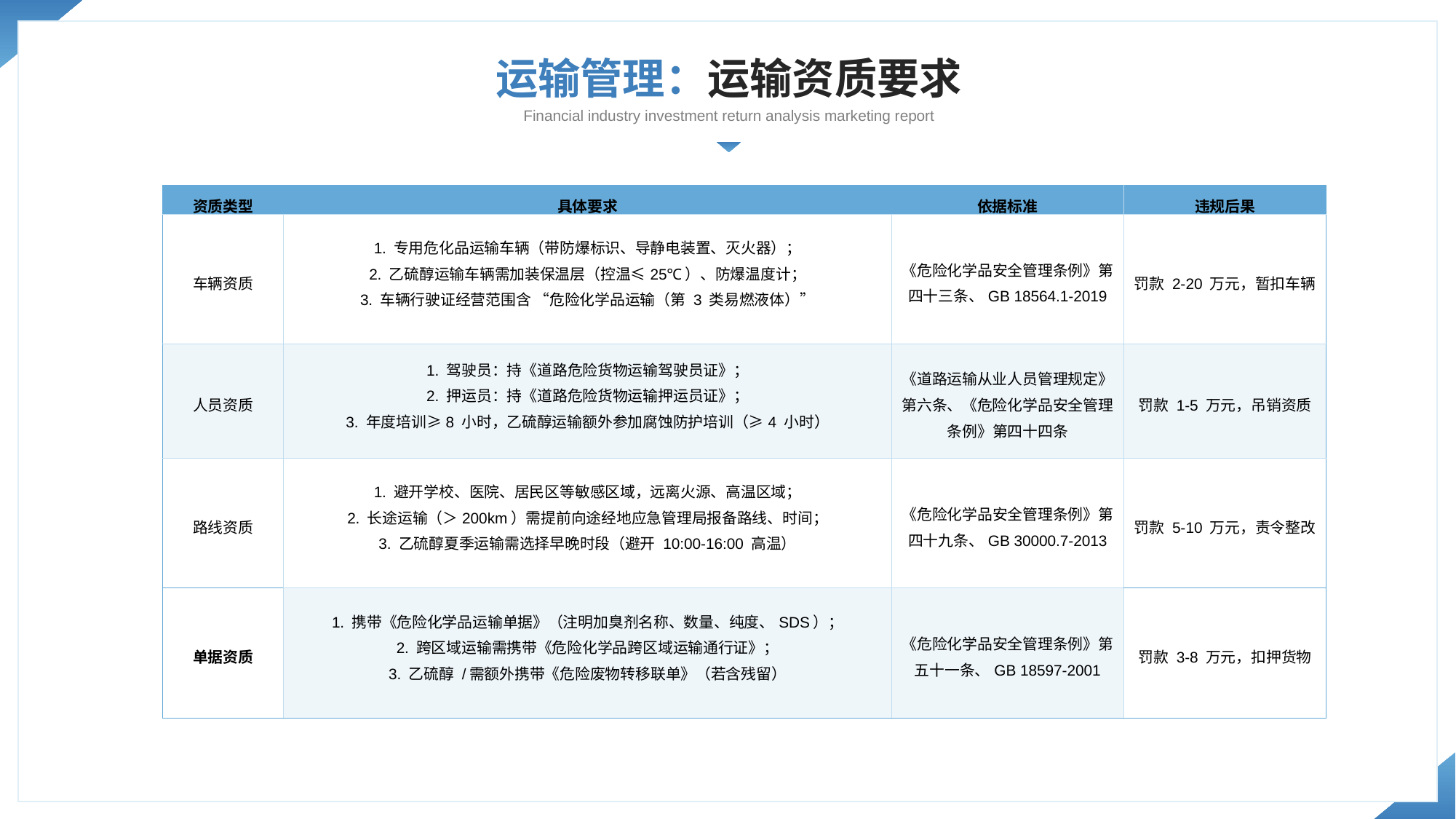

运输管理：运输资质要求
Financial industry investment return analysis marketing report

| 资质类型 | 具体要求 | 依据标准 | 违规后果 |
| --- | --- | --- | --- |
| 车辆资质 | 1. 专用危化品运输车辆（带防爆标识、导静电装置、灭火器）； 2. 乙硫醇运输车辆需加装保温层（控温≤25℃）、防爆温度计； 3. 车辆行驶证经营范围含 “危险化学品运输（第 3 类易燃液体）” | 《危险化学品安全管理条例》第四十三条、GB 18564.1-2019 | 罚款 2-20 万元，暂扣车辆 |
| 人员资质 | 1. 驾驶员：持《道路危险货物运输驾驶员证》； 2. 押运员：持《道路危险货物运输押运员证》； 3. 年度培训≥8 小时，乙硫醇运输额外参加腐蚀防护培训（≥4 小时） | 《道路运输从业人员管理规定》第六条、《危险化学品安全管理条例》第四十四条 | 罚款 1-5 万元，吊销资质 |
| 路线资质 | 1. 避开学校、医院、居民区等敏感区域，远离火源、高温区域； 2. 长途运输（＞200km）需提前向途经地应急管理局报备路线、时间； 3. 乙硫醇夏季运输需选择早晚时段（避开 10:00-16:00 高温） | 《危险化学品安全管理条例》第四十九条、GB 30000.7-2013 | 罚款 5-10 万元，责令整改 |
| 单据资质 | 1. 携带《危险化学品运输单据》（注明加臭剂名称、数量、纯度、SDS）； 2. 跨区域运输需携带《危险化学品跨区域运输通行证》； 3. 乙硫醇 /需额外携带《危险废物转移联单》（若含残留） | 《危险化学品安全管理条例》第五十一条、GB 18597-2001 | 罚款 3-8 万元，扣押货物 |